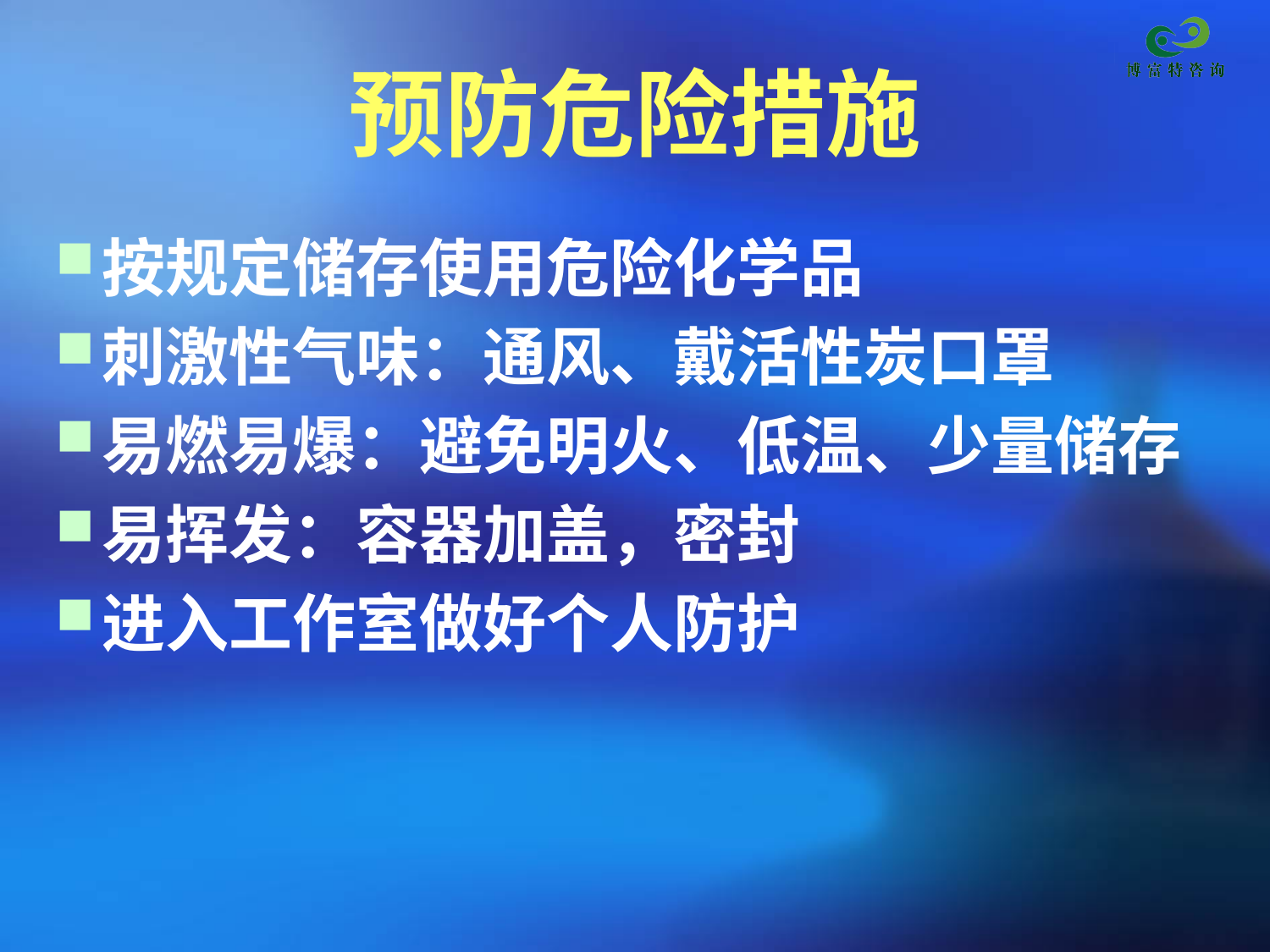

# 预防危险措施
按规定储存使用危险化学品
刺激性气味：通风、戴活性炭口罩
易燃易爆：避免明火、低温、少量储存
易挥发：容器加盖，密封
进入工作室做好个人防护